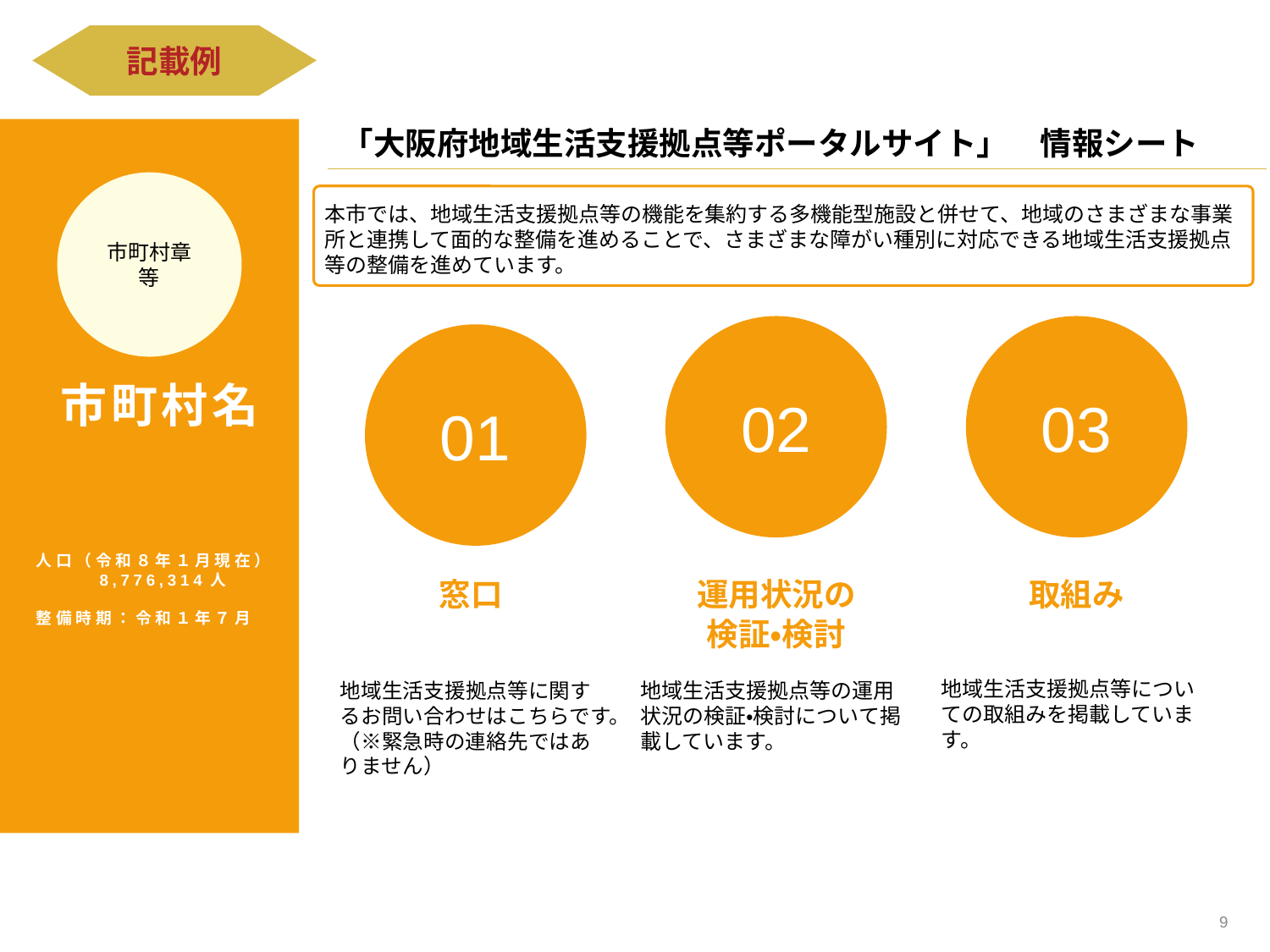

記載例

「大阪府地域生活支援拠点等ポータルサイト」　情報シート
市町村章等

本市では、地域生活支援拠点等の機能を集約する多機能型施設と併せて、地域のさまざまな事業所と連携して面的な整備を進めることで、さまざまな障がい種別に対応できる地域生活支援拠点等の整備を進めています。

02
03
01
市町村名
人口（令和８年１月現在）
　　　8,776,314人

整備時期：令和１年７月
運用状況の
検証・検討
取組み
窓口
地域生活支援拠点等についての取組みを掲載しています。
地域生活支援拠点等の運用状況の検証・検討について掲載しています。
地域生活支援拠点等に関するお問い合わせはこちらです。（※緊急時の連絡先ではありません）
9